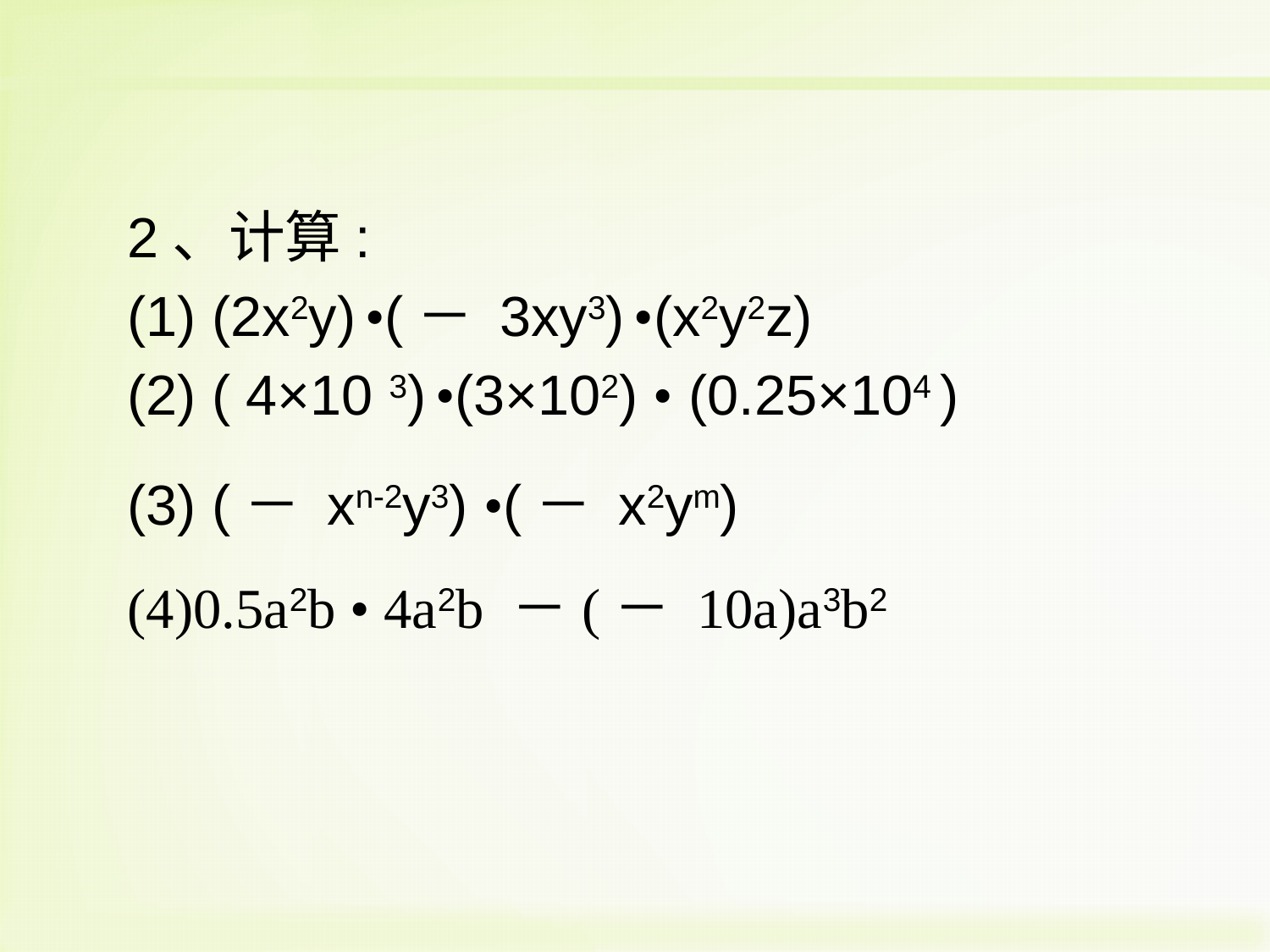

2、计算:
(1) (2x2y) •(－ 3xy3) •(x2y2z)
(2) ( 4×10 3) •(3×102) • (0.25×104 )
(3) (－ xn-2y3) •(－ x2ym)
(4)0.5a2b • 4a2b －(－ 10a)a3b2